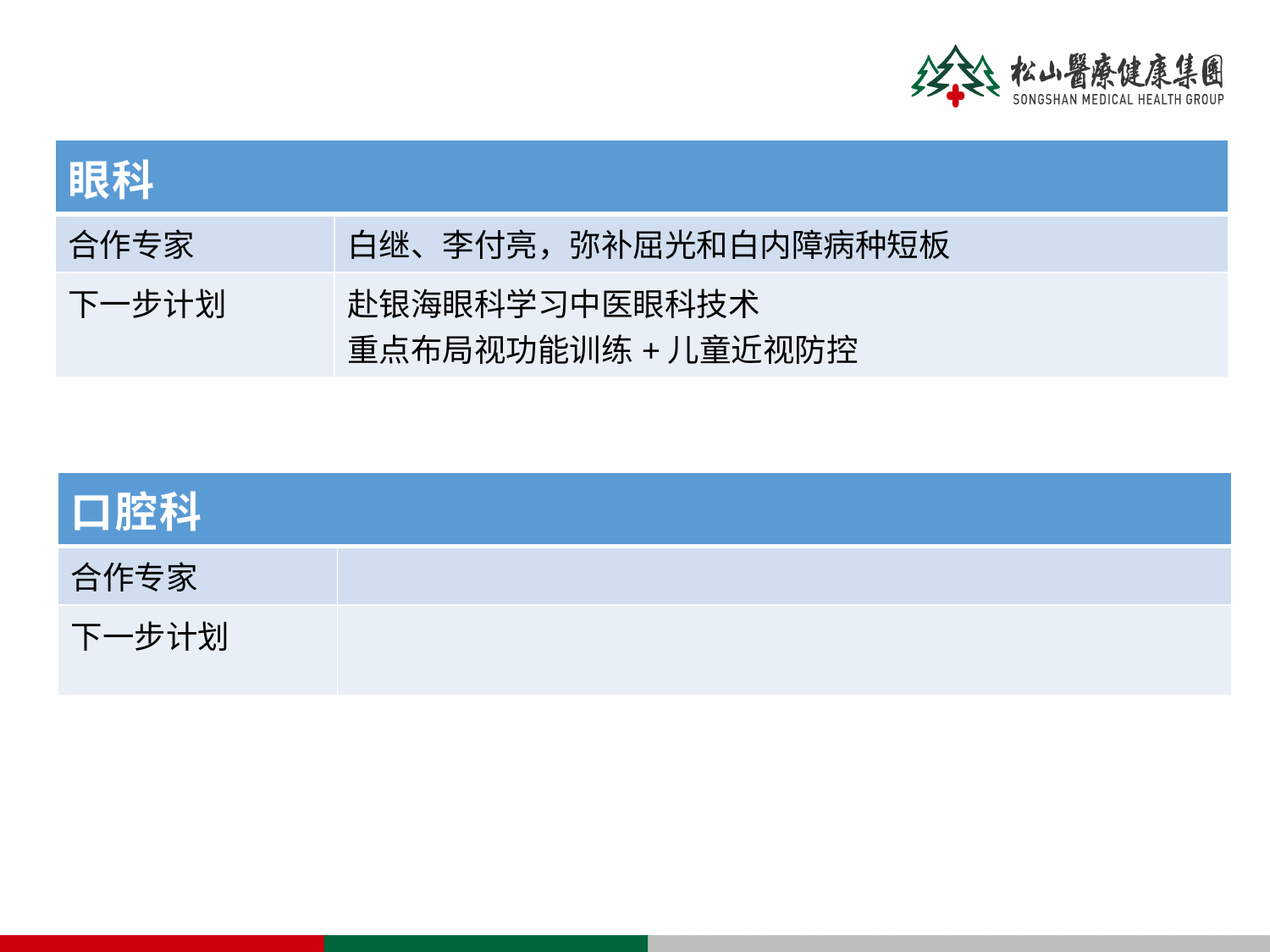

| 眼科 |  |
| --- | --- |
| 合作专家 | 白继、李付亮，弥补屈光和白内障病种短板 |
| 下一步计划 | 赴银海眼科学习中医眼科技术 重点布局视功能训练+儿童近视防控 |
| 口腔科 |  |
| --- | --- |
| 合作专家 |  |
| 下一步计划 |  |